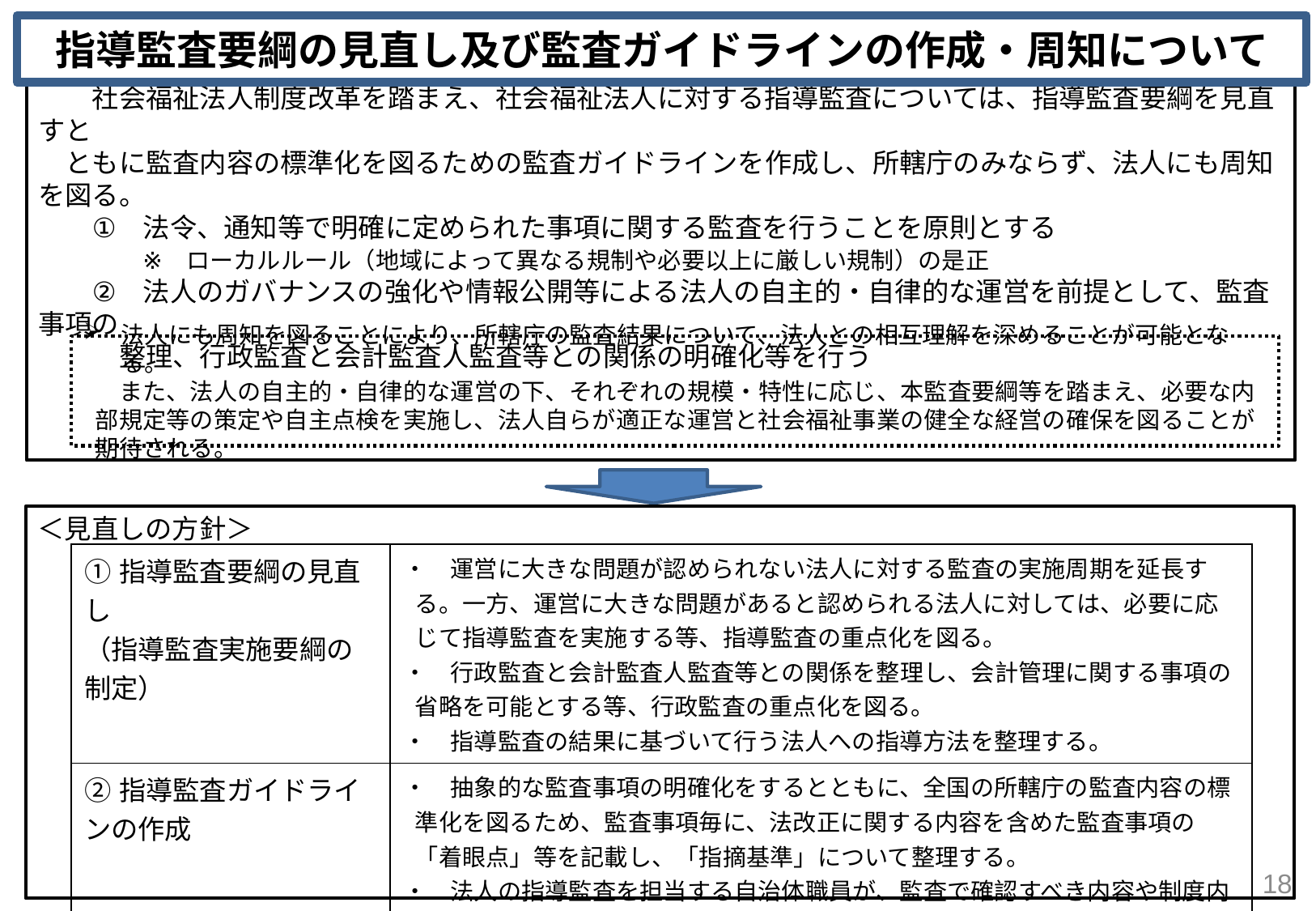

指導監査要綱の見直し及び監査ガイドラインの作成・周知について
＜基本方針＞
　　社会福祉法人制度改革を踏まえ、社会福祉法人に対する指導監査については、指導監査要綱を見直すと
　ともに監査内容の標準化を図るための監査ガイドラインを作成し、所轄庁のみならず、法人にも周知を図る。
　　①　法令、通知等で明確に定められた事項に関する監査を行うことを原則とする
　　　　※　ローカルルール（地域によって異なる規制や必要以上に厳しい規制）の是正
　　②　法人のガバナンスの強化や情報公開等による法人の自主的・自律的な運営を前提として、監査事項の
　　　整理、行政監査と会計監査人監査等との関係の明確化等を行う

法人にも周知を図ることにより、所轄庁の監査結果について、法人との相互理解を深めることが可能となる。
また、法人の自主的・自律的な運営の下、それぞれの規模・特性に応じ、本監査要綱等を踏まえ、必要な内部規定等の策定や自主点検を実施し、法人自らが適正な運営と社会福祉事業の健全な経営の確保を図ることが期待される。

＜見直しの方針＞

| ①指導監査要綱の見直し （指導監査実施要綱の制定） | ・　運営に大きな問題が認められない法人に対する監査の実施周期を延長する。一方、運営に大きな問題があると認められる法人に対しては、必要に応じて指導監査を実施する等、指導監査の重点化を図る。 ・　行政監査と会計監査人監査等との関係を整理し、会計管理に関する事項の省略を可能とする等、行政監査の重点化を図る。 ・　指導監査の結果に基づいて行う法人への指導方法を整理する。 |
| --- | --- |
| ②指導監査ガイドラインの作成 | ・　抽象的な監査事項の明確化をするとともに、全国の所轄庁の監査内容の標準化を図るため、監査事項毎に、法改正に関する内容を含めた監査事項の「着眼点」等を記載し、「指摘基準」について整理する。 ・　法人の指導監査を担当する自治体職員が、監査で確認すべき内容や制度内容の理解を深めることができるものとする。 |
18